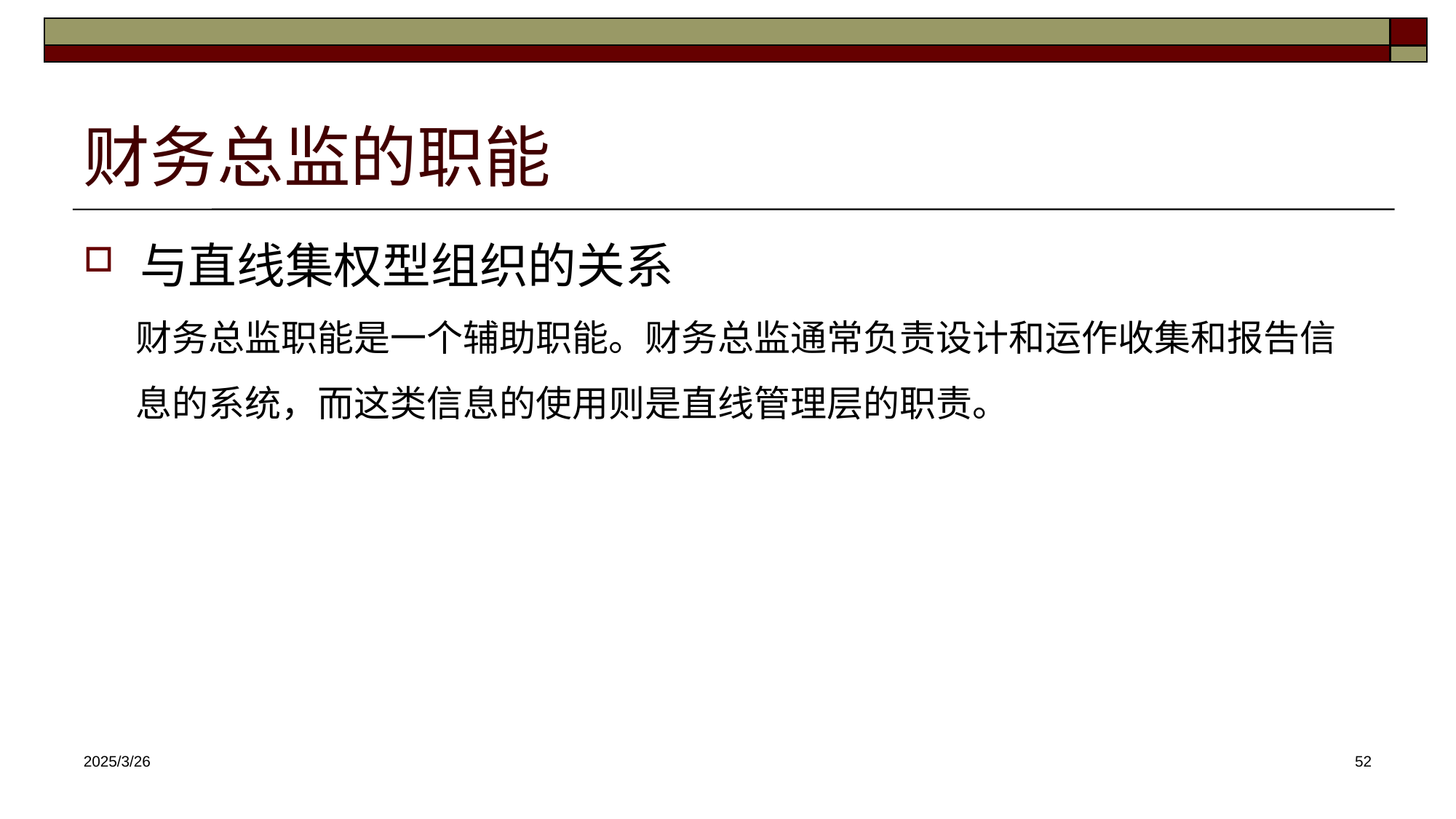

# 财务总监的职能
与直线集权型组织的关系
财务总监职能是一个辅助职能。财务总监通常负责设计和运作收集和报告信息的系统，而这类信息的使用则是直线管理层的职责。
2025/3/26
52